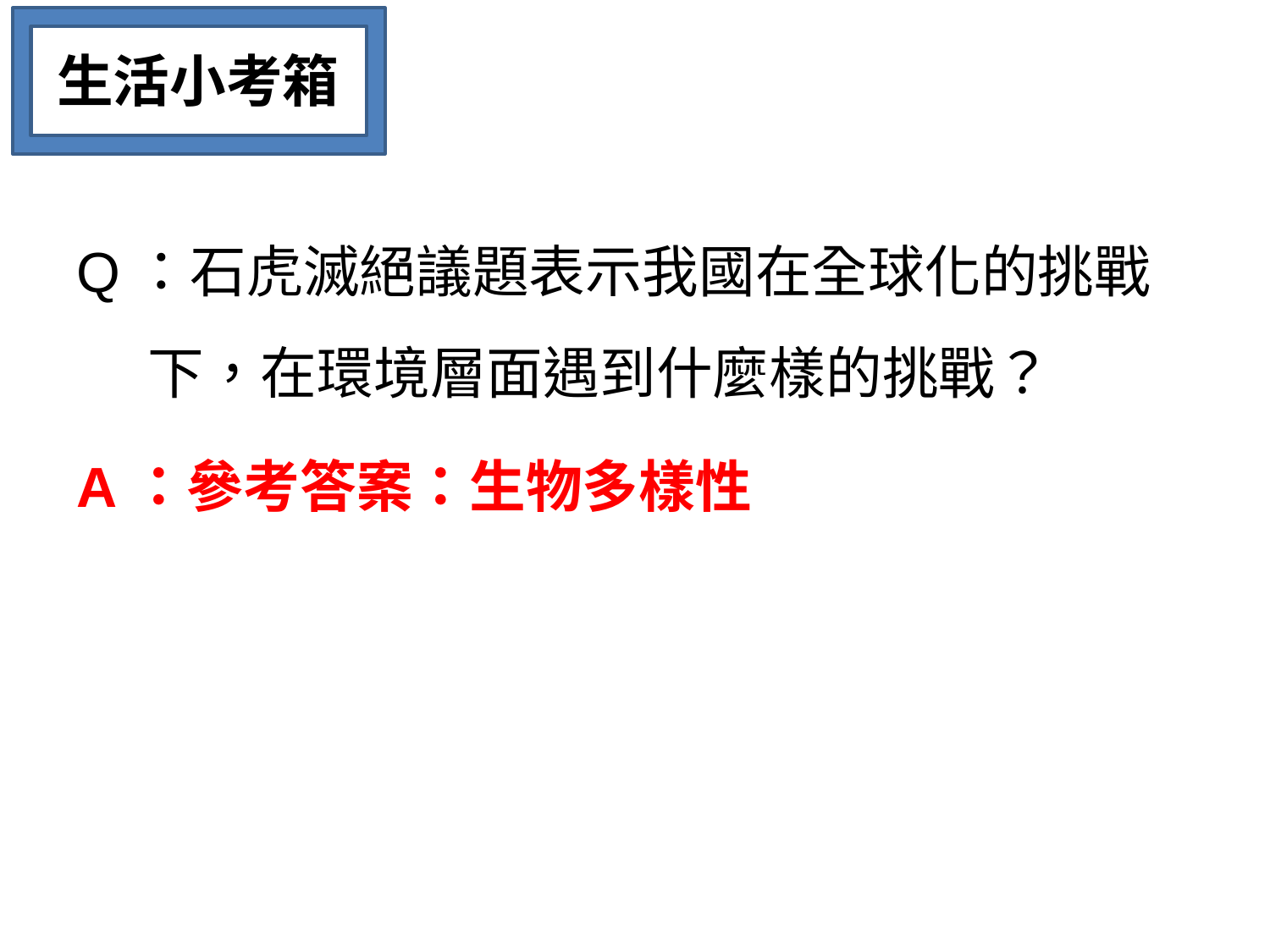

生活小考箱
Q：石虎滅絕議題表示我國在全球化的挑戰下，在環境層面遇到什麼樣的挑戰？
A：參考答案：生物多樣性